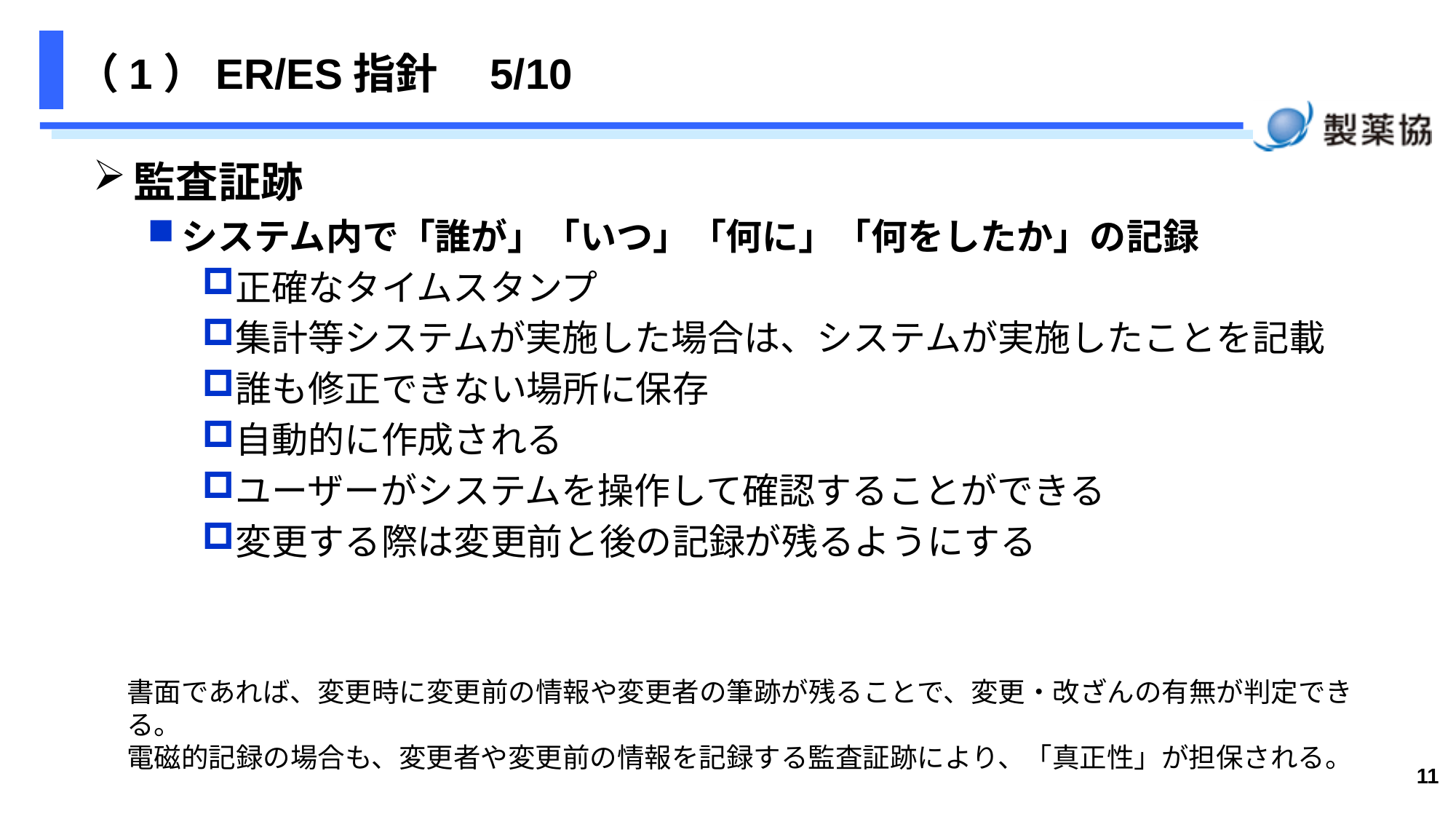

# （1）ER/ES指針　5/10
監査証跡
システム内で「誰が」「いつ」「何に」「何をしたか」の記録
正確なタイムスタンプ
集計等システムが実施した場合は、システムが実施したことを記載
誰も修正できない場所に保存
自動的に作成される
ユーザーがシステムを操作して確認することができる
変更する際は変更前と後の記録が残るようにする

書面であれば、変更時に変更前の情報や変更者の筆跡が残ることで、変更・改ざんの有無が判定できる。
電磁的記録の場合も、変更者や変更前の情報を記録する監査証跡により、「真正性」が担保される。
11